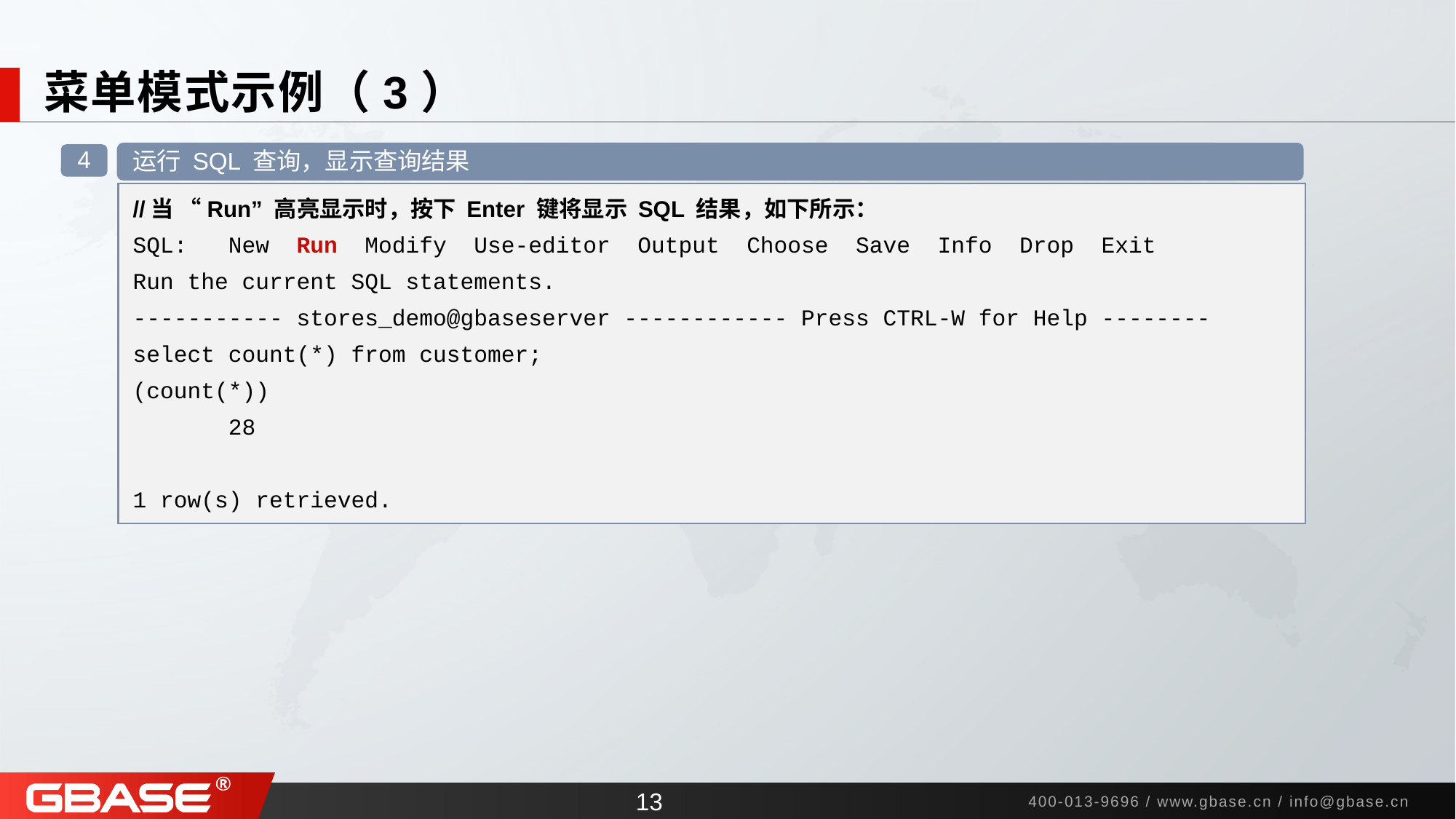

# 菜单模式示例（3）
运行 SQL 查询，显示查询结果
4
//当 “Run” 高亮显示时，按下 Enter 键将显示 SQL 结果，如下所示：
SQL:   New  Run  Modify  Use-editor  Output  Choose  Save  Info  Drop  Exit
Run the current SQL statements.
----------- stores_demo@gbaseserver ------------ Press CTRL-W for Help --------
select count(*) from customer;
(count(*))
       28

1 row(s) retrieved.